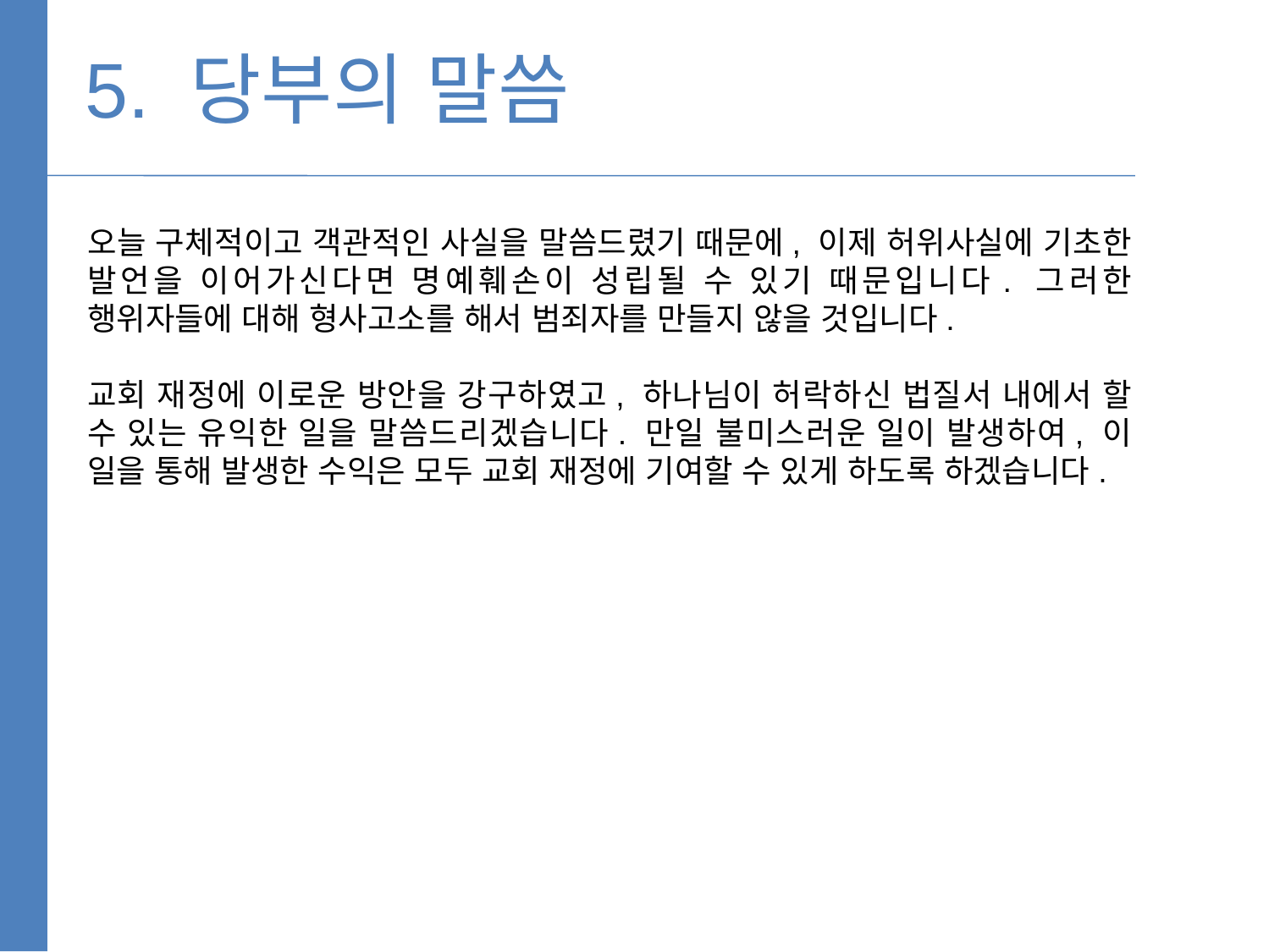

5. 당부의 말씀

오늘 구체적이고 객관적인 사실을 말씀드렸기 때문에, 이제 허위사실에 기초한 발언을 이어가신다면 명예훼손이 성립될 수 있기 때문입니다. 그러한 행위자들에 대해 형사고소를 해서 범죄자를 만들지 않을 것입니다.

교회 재정에 이로운 방안을 강구하였고, 하나님이 허락하신 법질서 내에서 할 수 있는 유익한 일을 말씀드리겠습니다. 만일 불미스러운 일이 발생하여, 이 일을 통해 발생한 수익은 모두 교회 재정에 기여할 수 있게 하도록 하겠습니다.